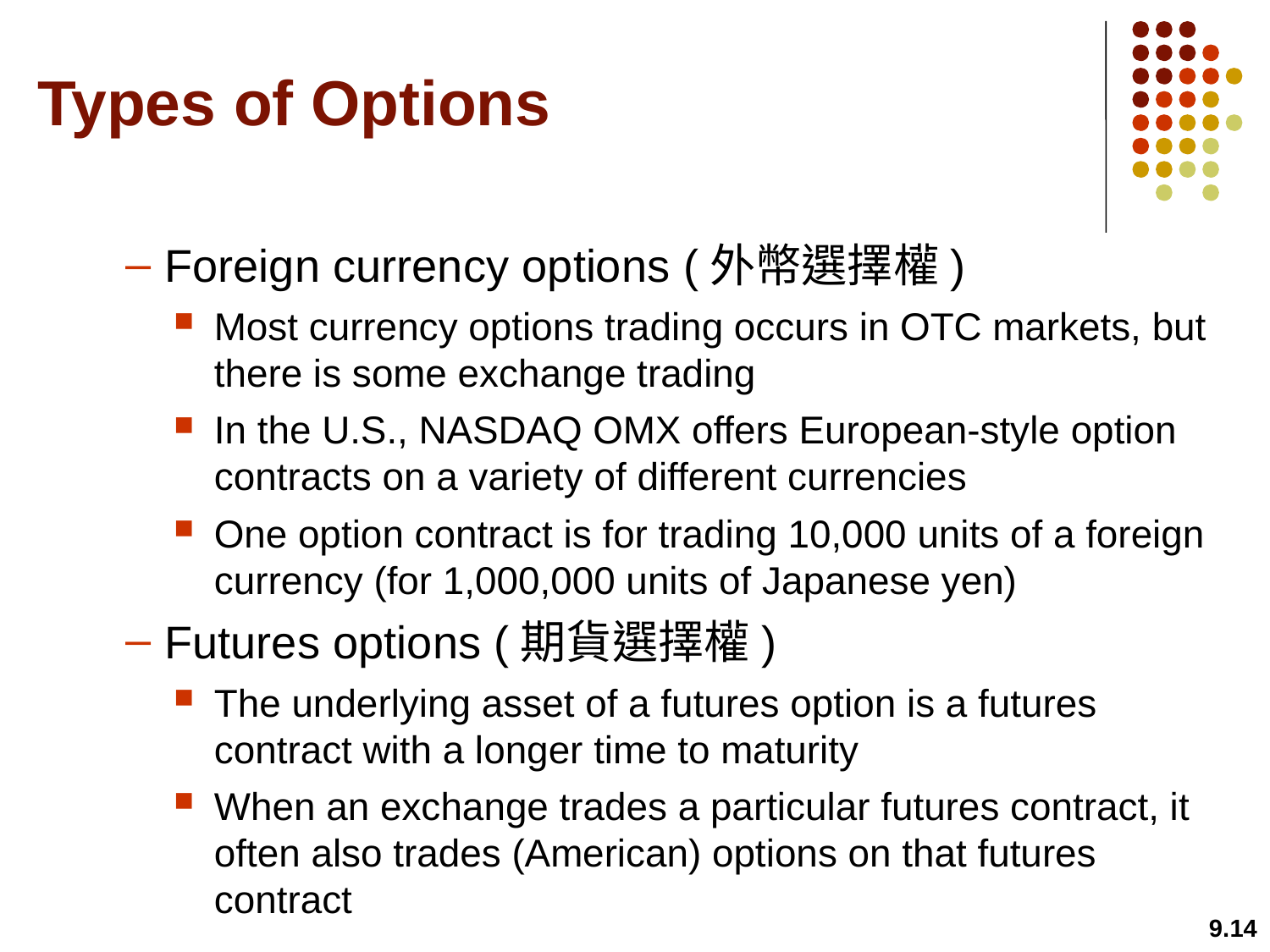

# Types of Options
Foreign currency options (外幣選擇權)
Most currency options trading occurs in OTC markets, but there is some exchange trading
In the U.S., NASDAQ OMX offers European-style option contracts on a variety of different currencies
One option contract is for trading 10,000 units of a foreign currency (for 1,000,000 units of Japanese yen)
Futures options (期貨選擇權)
The underlying asset of a futures option is a futures contract with a longer time to maturity
When an exchange trades a particular futures contract, it often also trades (American) options on that futures contract

9.14